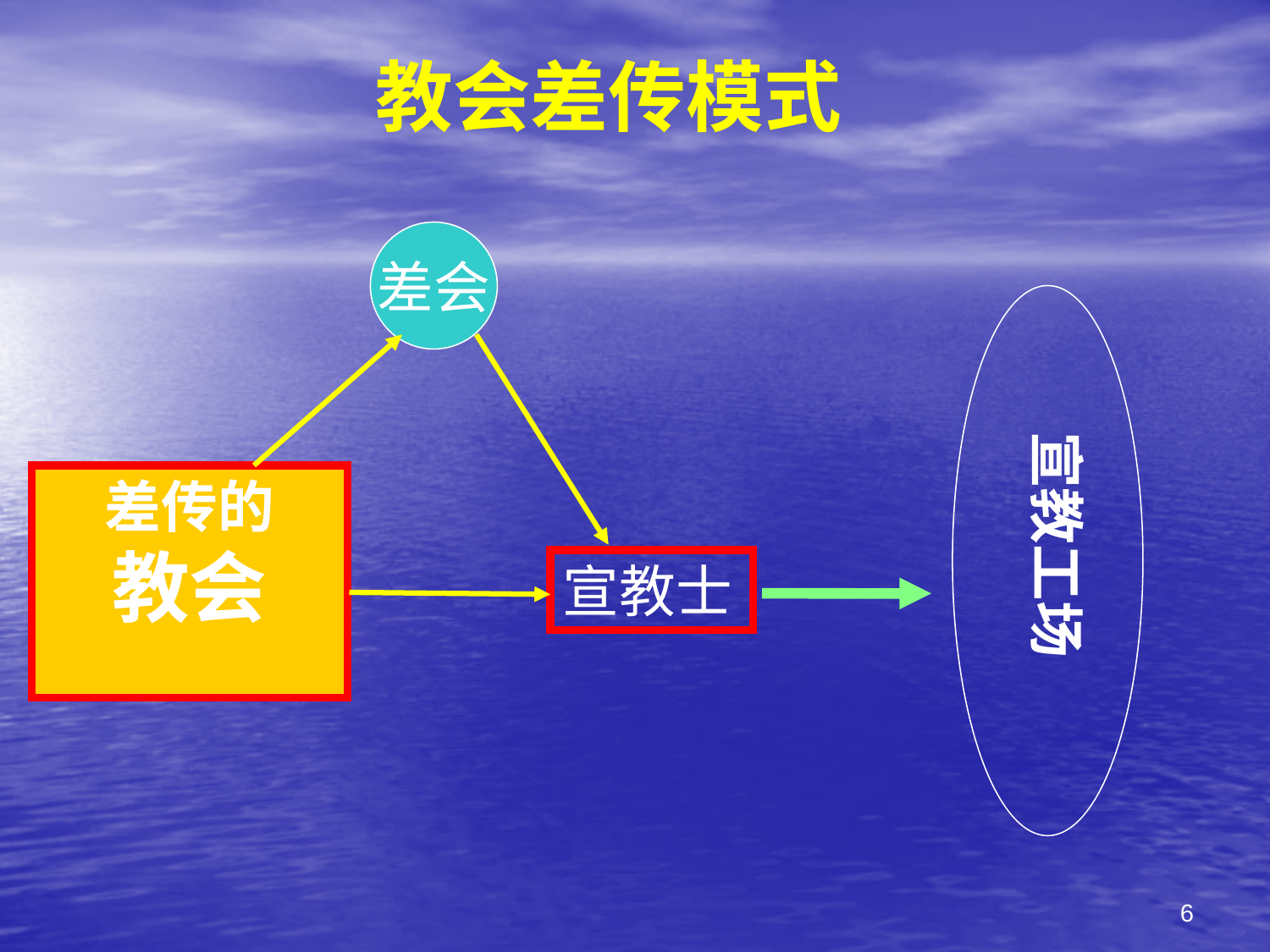

教会差传模式
差会

宣教工场
差传的
教会

宣教士

6